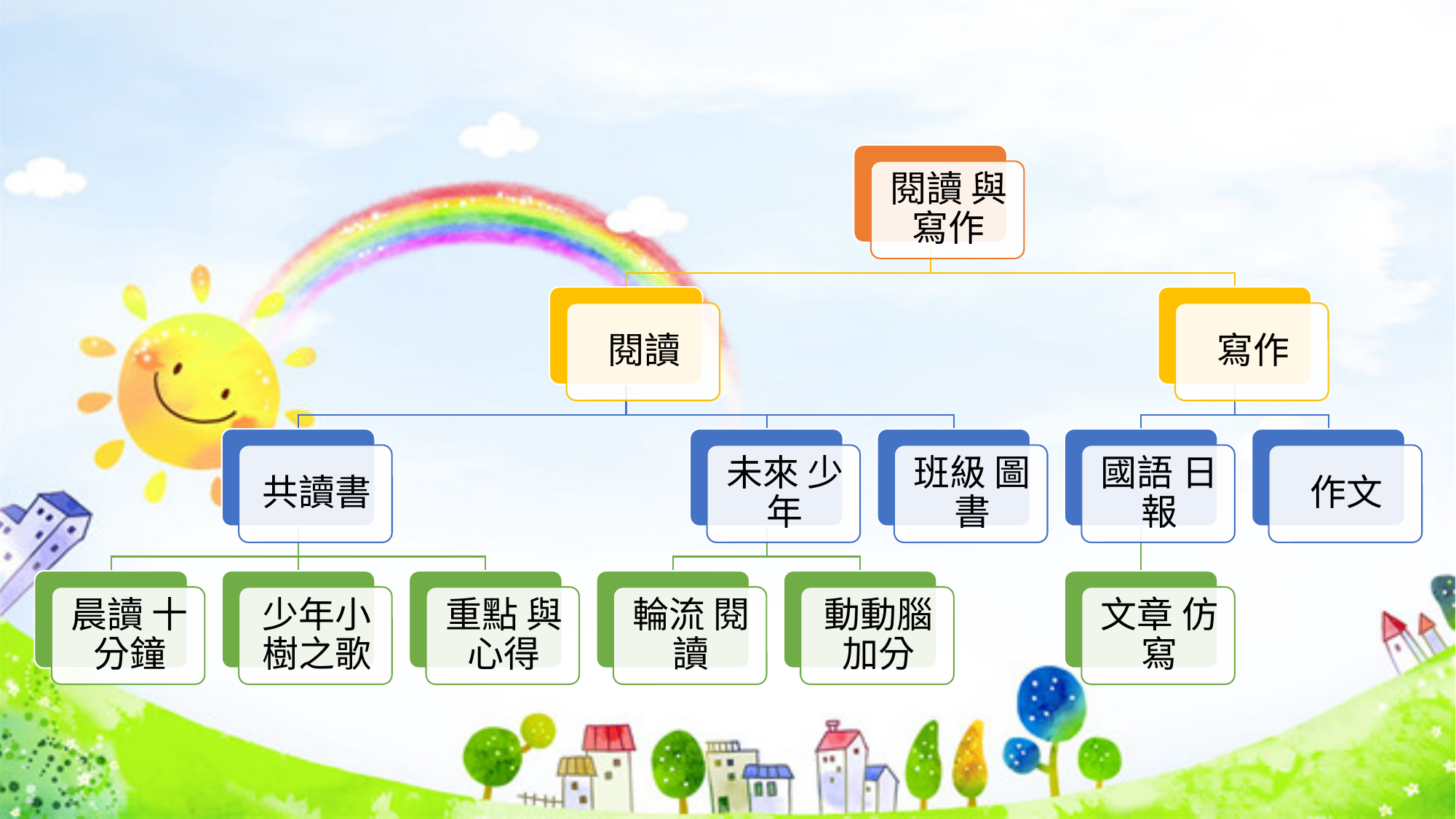

閱讀 與寫作
閱讀
共讀書
晨讀 十分鐘
少年小樹之歌
重點 與心得
未來 少年
輪流 閱讀
動動腦加分
班級 圖書
寫作
國語 日報
文章 仿寫
作文